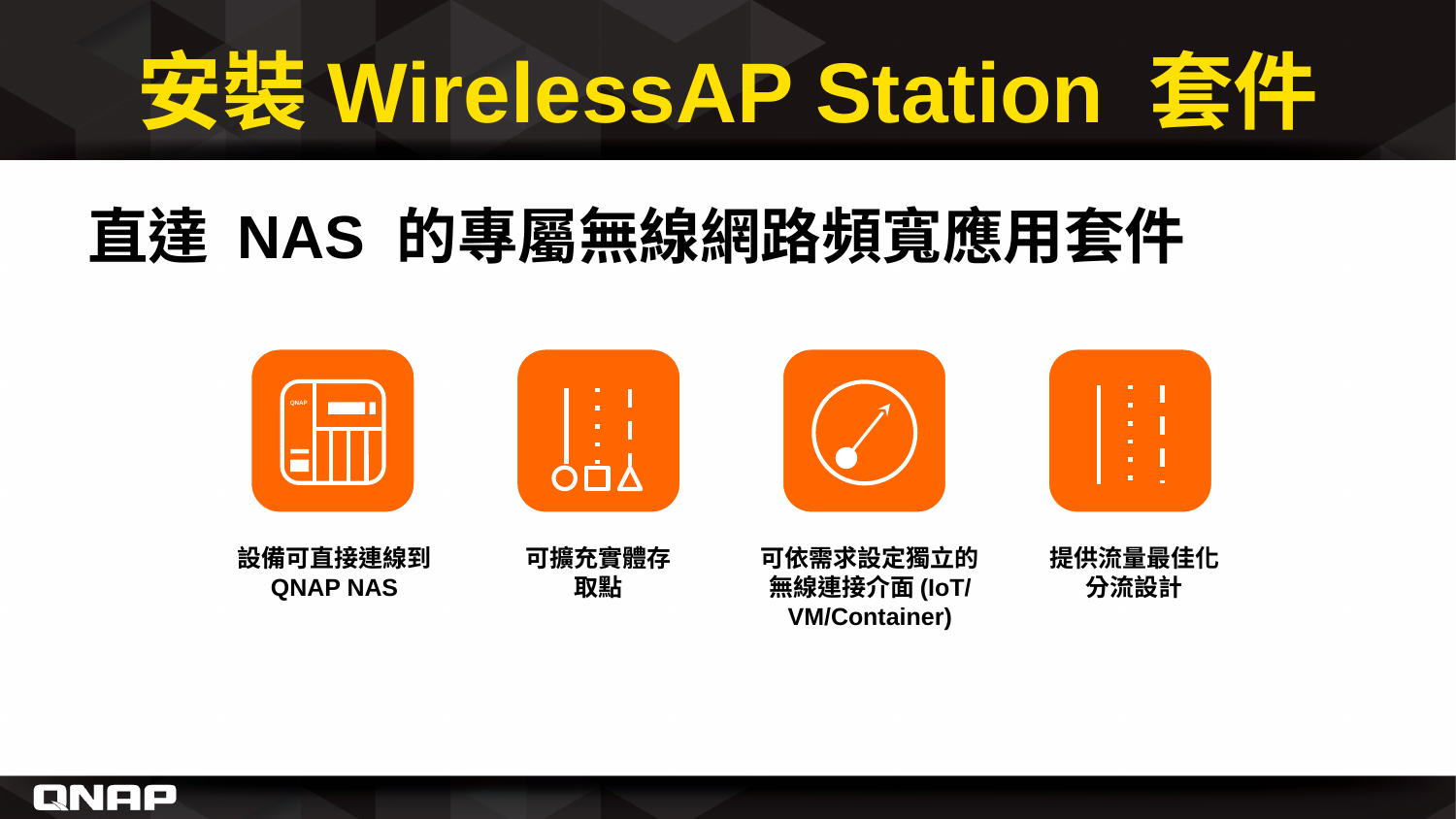

# 安裝WirelessAP Station 套件
直達 NAS 的專屬無線網路頻寬應用套件

QNAP

可擴充實體存取點
設備可直接連線到
QNAP NAS
可依需求設定獨立的無線連接介面(IoT/VM/Container)
提供流量最佳化
分流設計